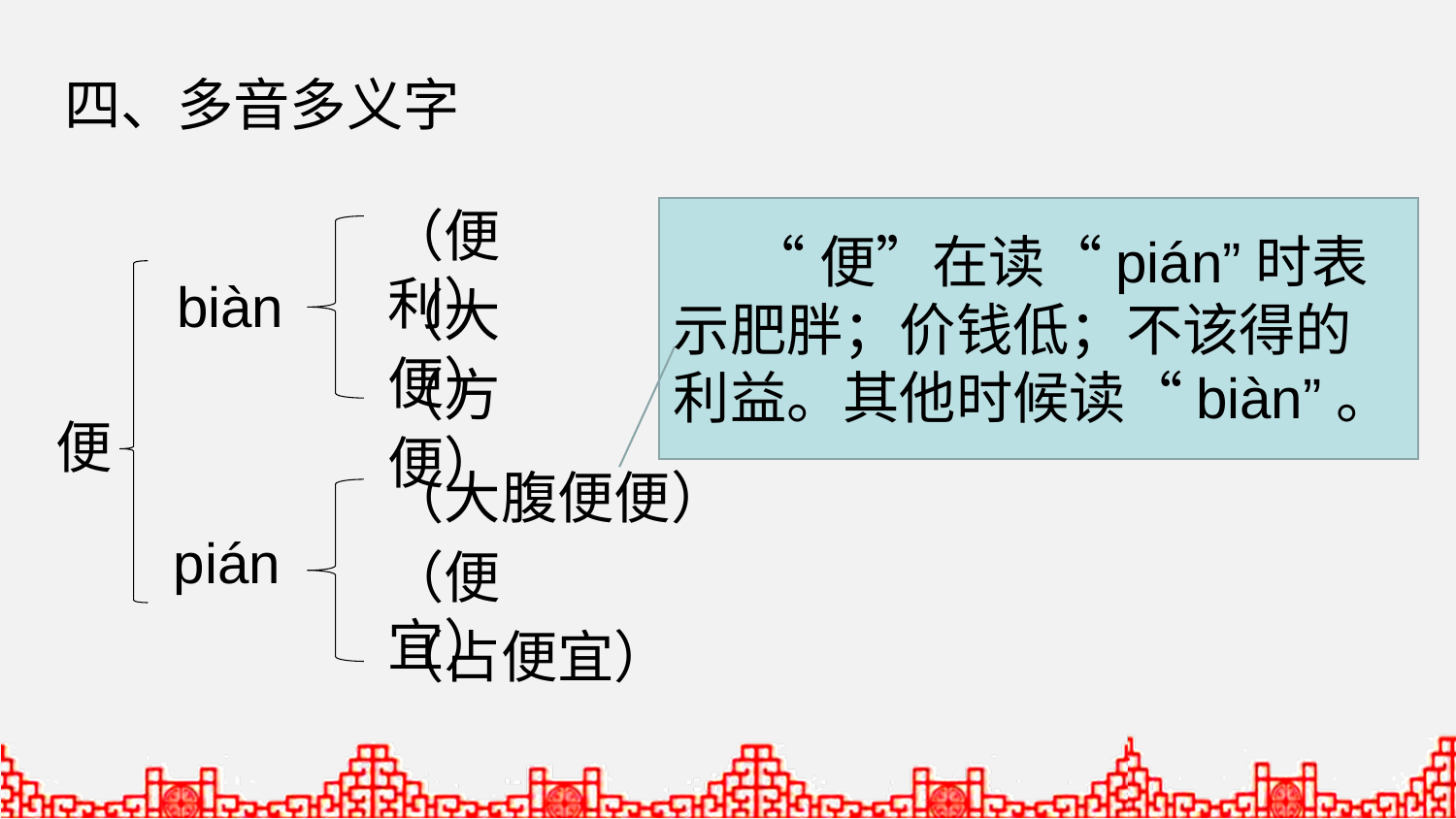

四、多音多义字
（便利）
      “便”在读“pián”时表示肥胖；价钱低；不该得的利益。其他时候读“biàn”。

biàn
（大便）
（方便）
便
（大腹便便）

pián
（便宜）
（占便宜）